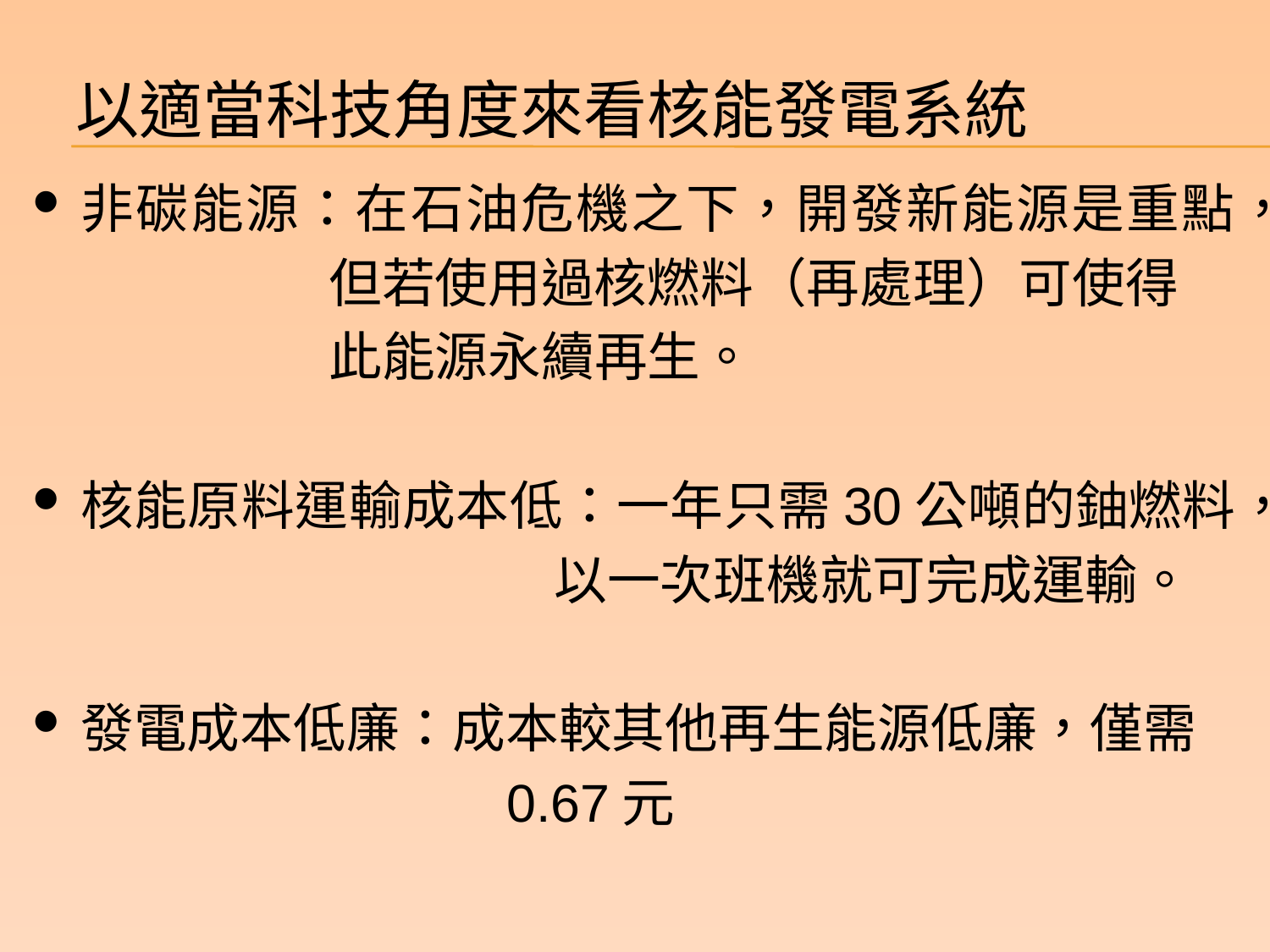

# 以適當科技角度來看核能發電系統
非碳能源：在石油危機之下，開發新能源是重點，
                        但若使用過核燃料（再處理）可使得
                        此能源永續再生。

核能原料運輸成本低：一年只需30公噸的鈾燃料，
                                           以一次班機就可完成運輸。

發電成本低廉：成本較其他再生能源低廉，僅需
                                0.67元